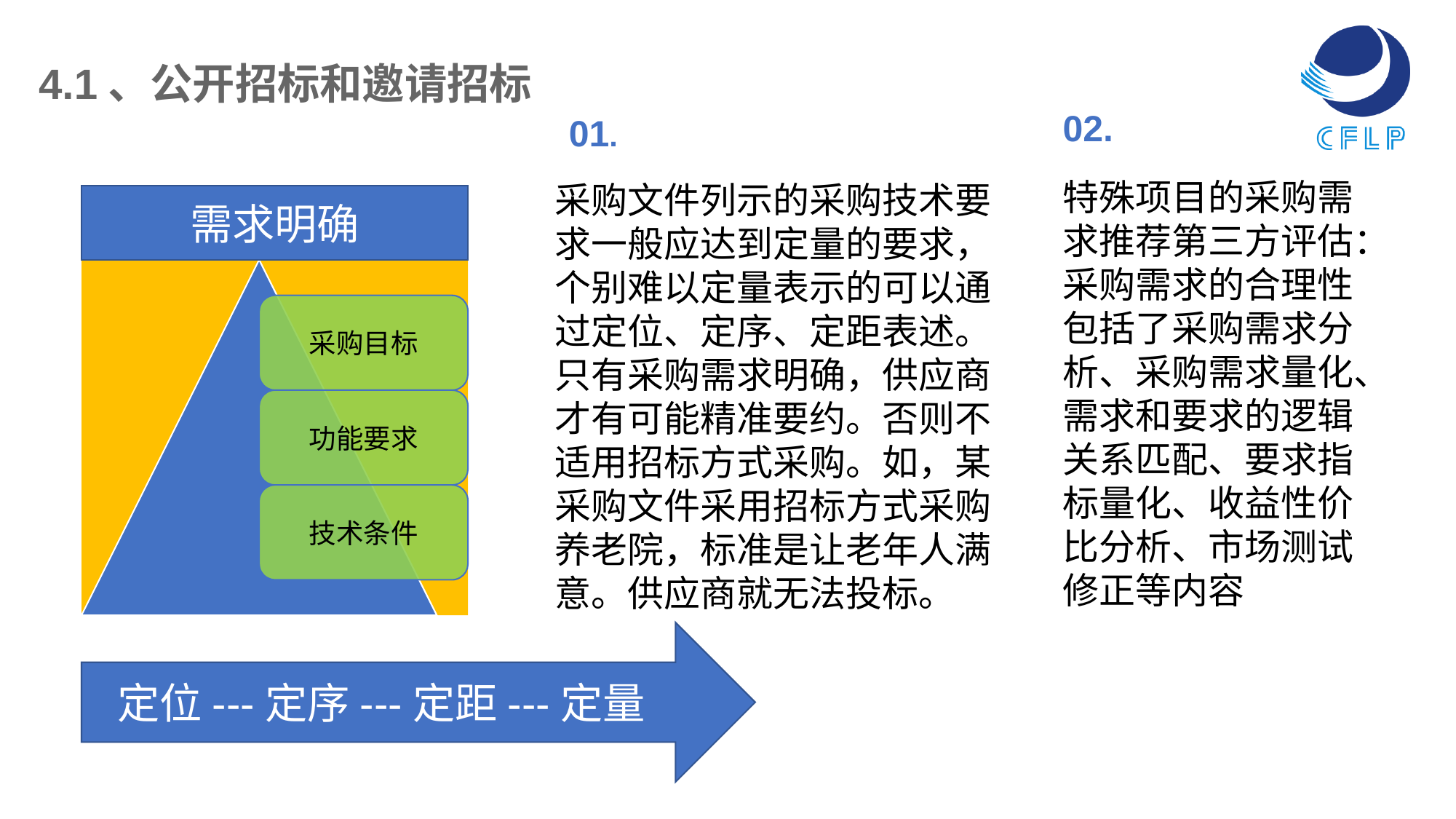

4.1、公开招标和邀请招标
02.
01.
采购文件列示的采购技术要求一般应达到定量的要求，个别难以定量表示的可以通过定位、定序、定距表述。只有采购需求明确，供应商才有可能精准要约。否则不适用招标方式采购。如，某采购文件采用招标方式采购养老院，标准是让老年人满意。供应商就无法投标。
特殊项目的采购需求推荐第三方评估：采购需求的合理性包括了采购需求分析、采购需求量化、需求和要求的逻辑关系匹配、要求指标量化、收益性价比分析、市场测试修正等内容
需求明确
采购目标
功能要求
技术条件
  定位---定序---定距---定量